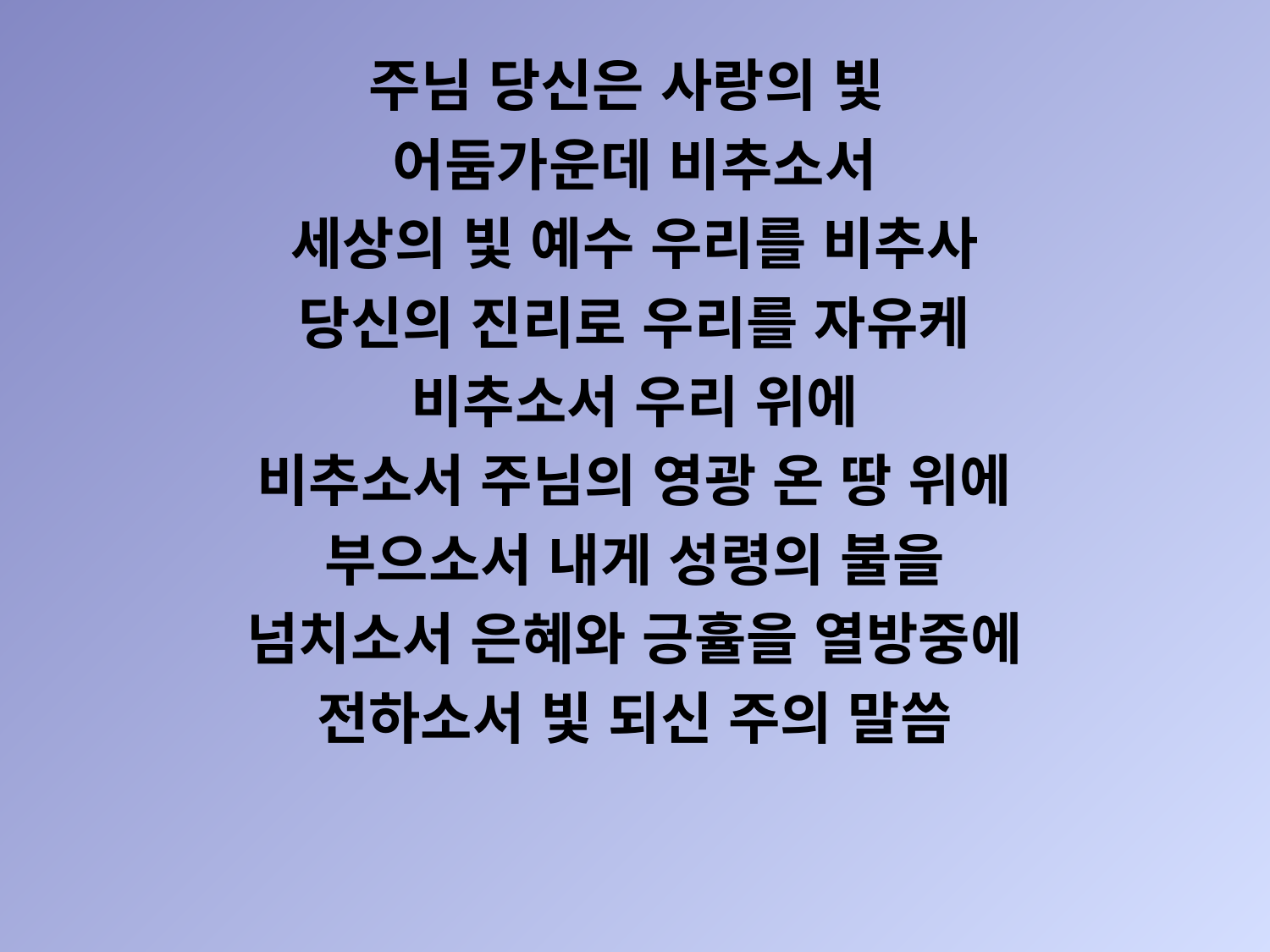

주님 당신은 사랑의 빛
어둠가운데 비추소서
세상의 빛 예수 우리를 비추사
당신의 진리로 우리를 자유케
비추소서 우리 위에
비추소서 주님의 영광 온 땅 위에
부으소서 내게 성령의 불을
넘치소서 은혜와 긍휼을 열방중에
전하소서 빛 되신 주의 말씀